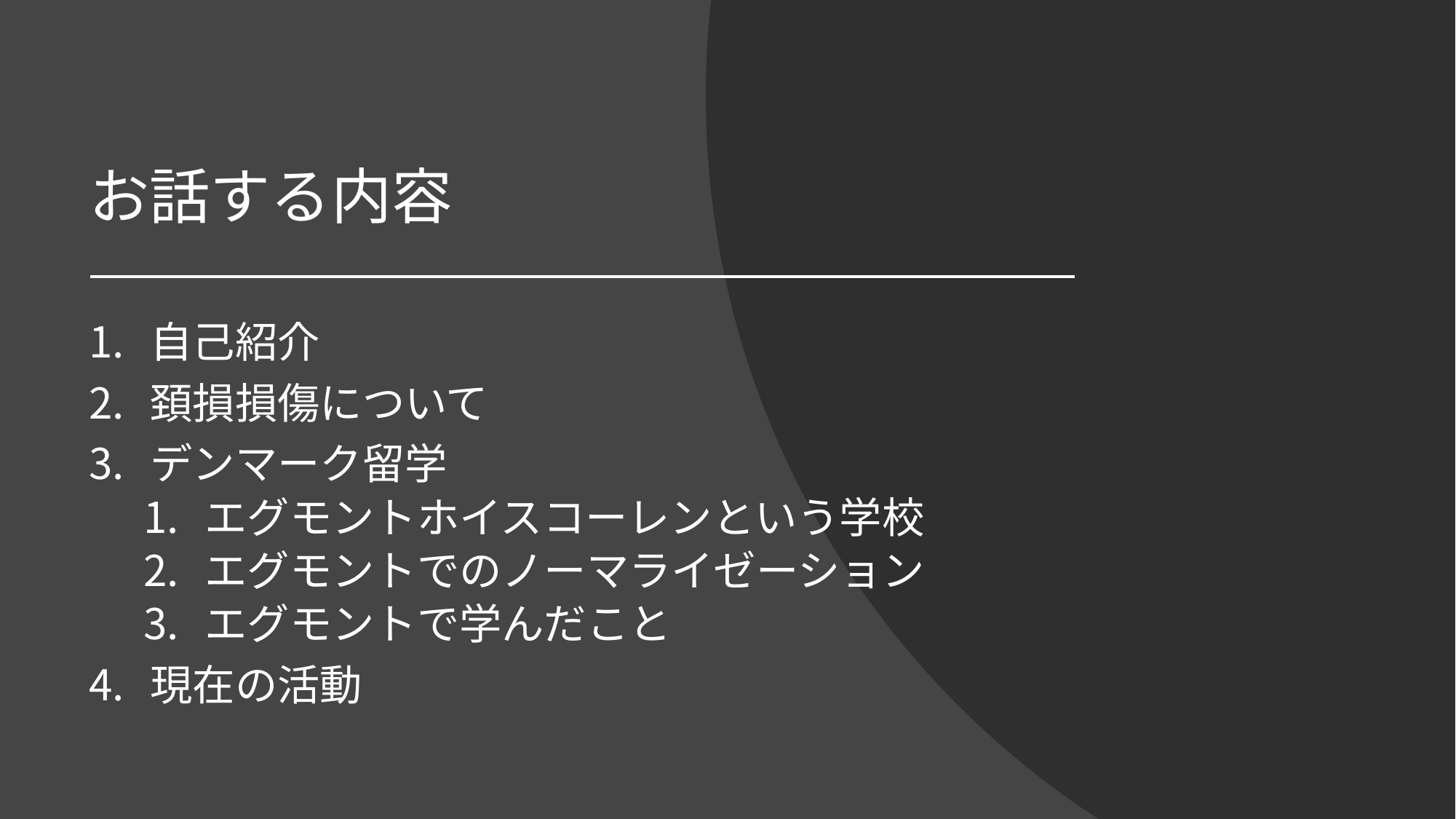

# お話する内容
自己紹介
頚損損傷について
デンマーク留学
エグモントホイスコーレンという学校
エグモントでのノーマライゼーション
エグモントで学んだこと
現在の活動